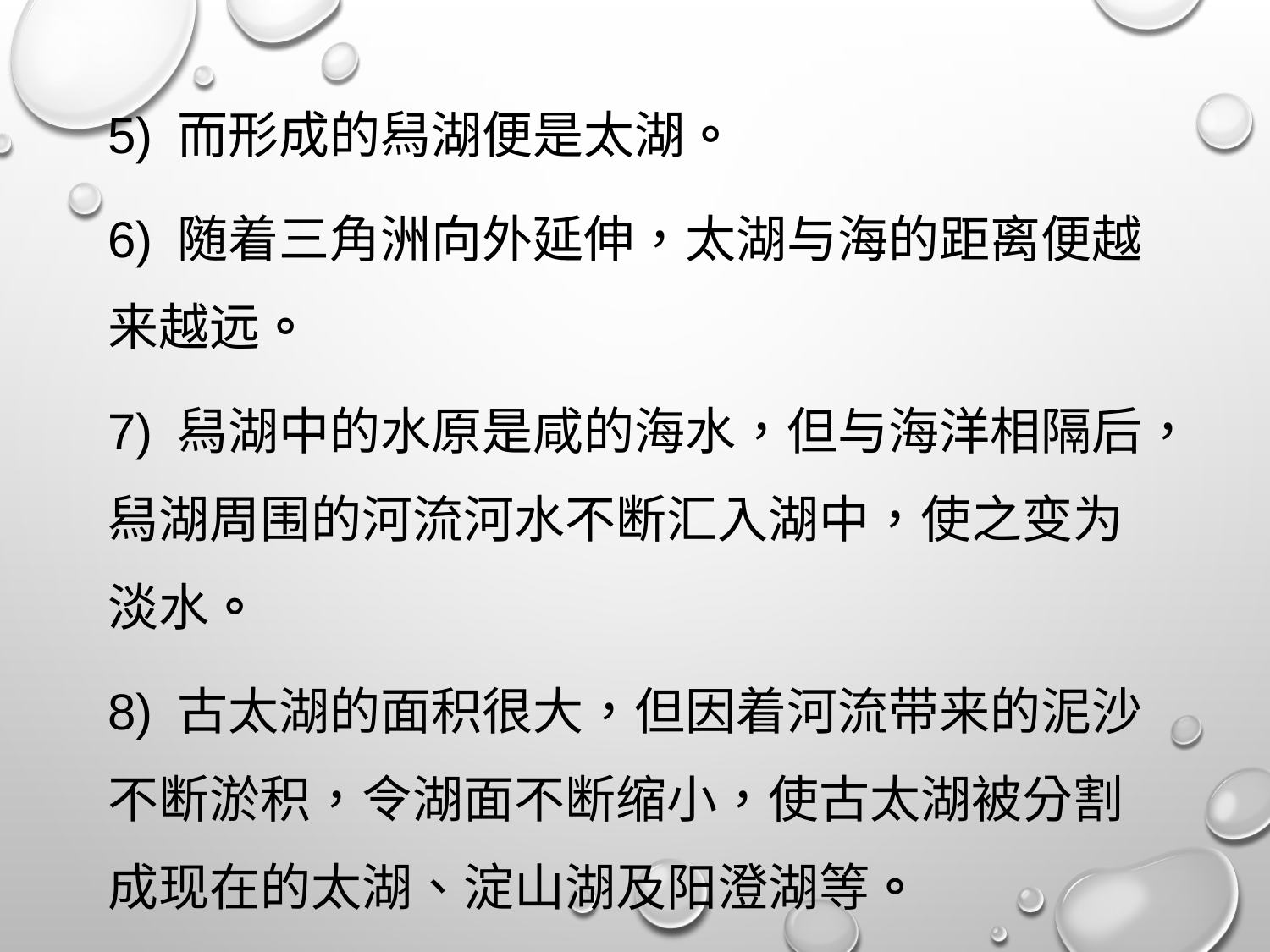

5) 而形成的舄湖便是太湖。
6) 随着三角洲向外延伸，太湖与海的距离便越来越远。
7) 舄湖中的水原是咸的海水，但与海洋相隔后，舄湖周围的河流河水不断汇入湖中，使之变为淡水。
8) 古太湖的面积很大，但因着河流带来的泥沙不断淤积，令湖面不断缩小，使古太湖被分割成现在的太湖、淀山湖及阳澄湖等。